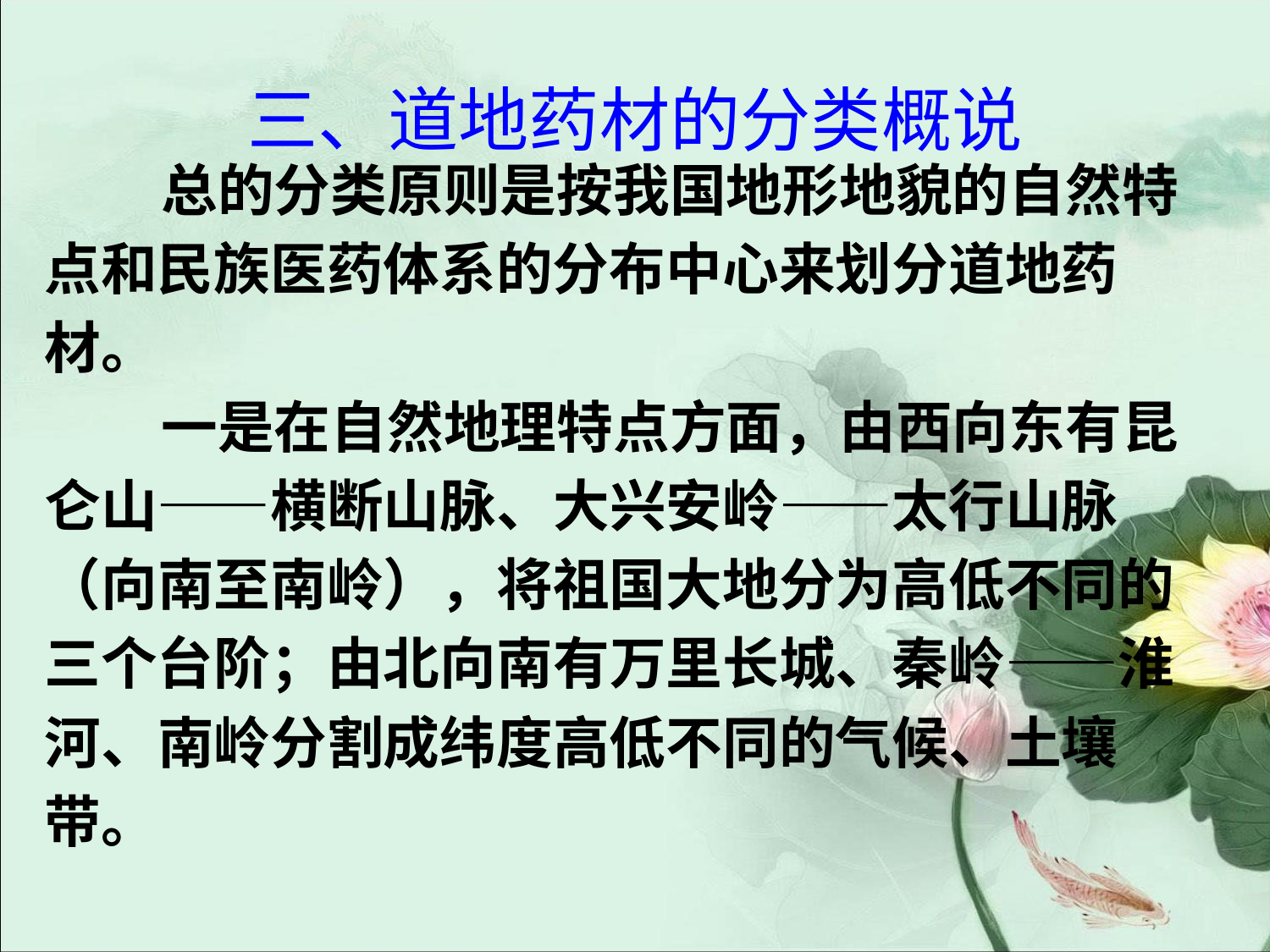

# 三、道地药材的分类概说
        总的分类原则是按我国地形地貌的自然特
点和民族医药体系的分布中心来划分道地药
材。
        一是在自然地理特点方面，由西向东有昆
仑山——横断山脉、大兴安岭——太行山脉
（向南至南岭），将祖国大地分为高低不同的
三个台阶；由北向南有万里长城、秦岭——淮
河、南岭分割成纬度高低不同的气候、土壤
带。